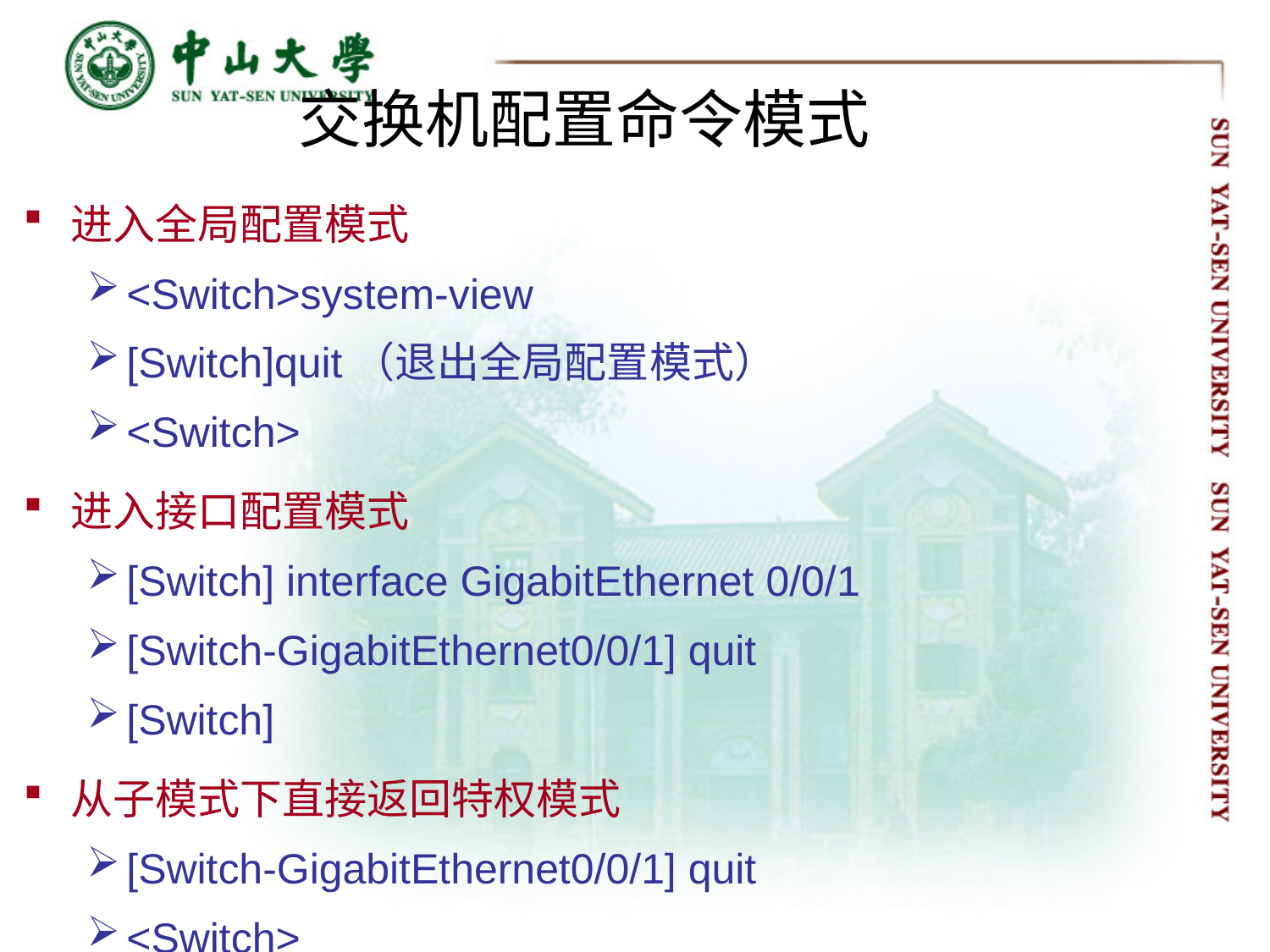

# 交换机配置命令模式
进入全局配置模式
<Switch>system-view
[Switch]quit（退出全局配置模式）
<Switch>
进入接口配置模式
[Switch] interface GigabitEthernet 0/0/1
[Switch-GigabitEthernet0/0/1] quit
[Switch]
从子模式下直接返回特权模式
[Switch-GigabitEthernet0/0/1] quit
<Switch>